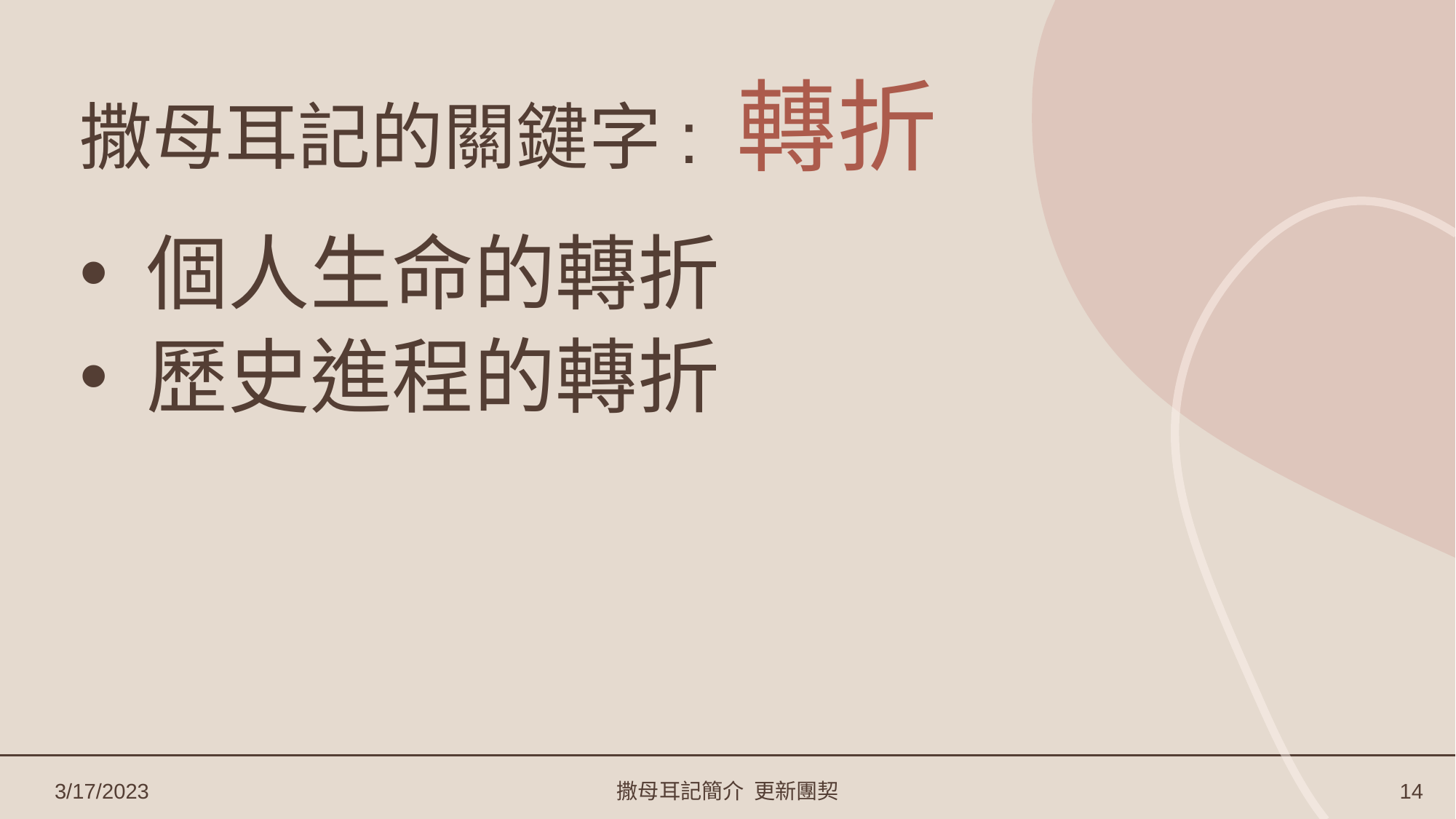

# 撒母耳記的關鍵字: 轉折
 個人生命的轉折
 歷史進程的轉折

3/17/2023
撒母耳記簡介  更新團契
14